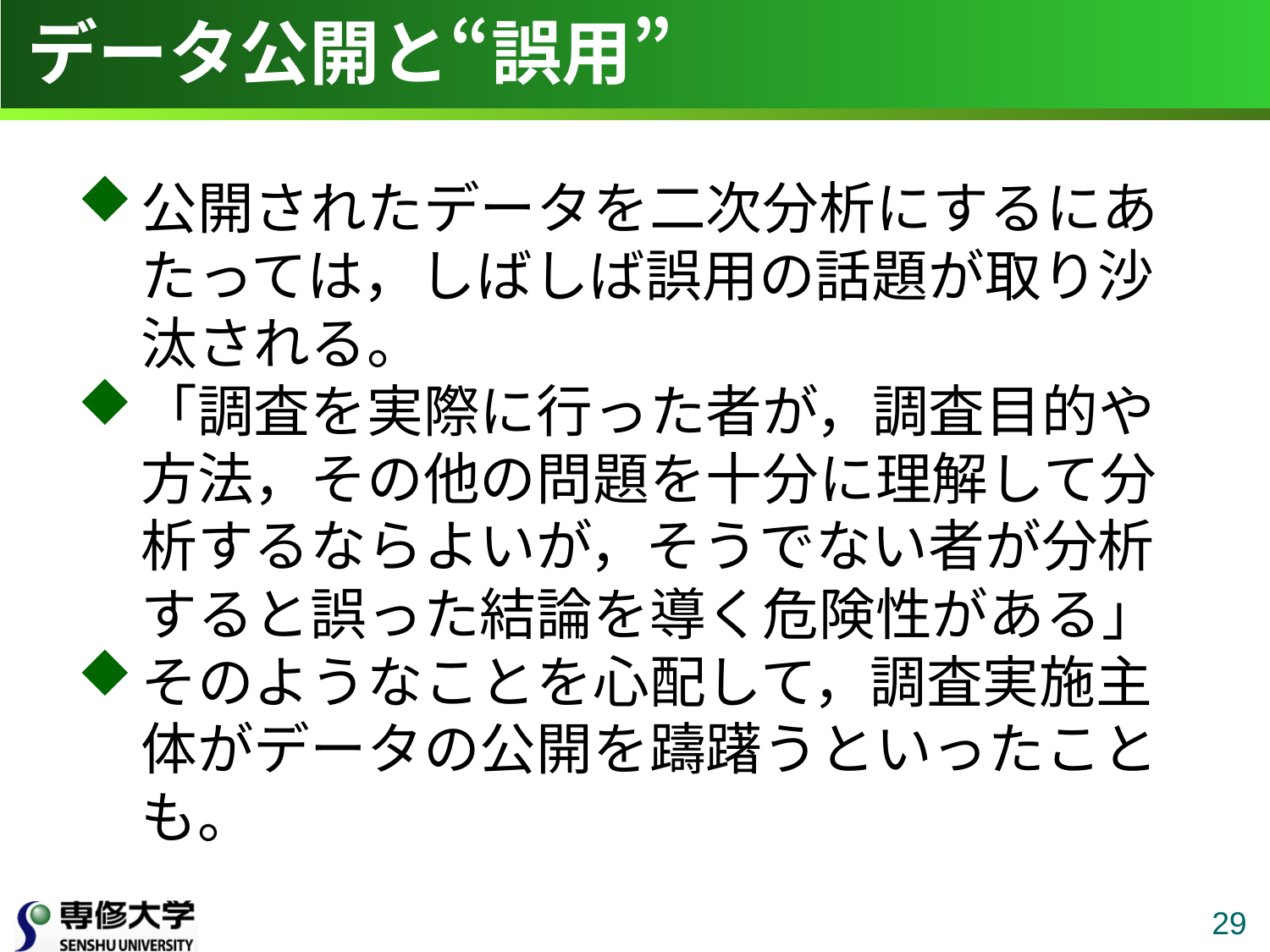

# データ公開と“誤用”
公開されたデータを二次分析にするにあたっては，しばしば誤用の話題が取り沙汰される。
「調査を実際に行った者が，調査目的や方法，その他の問題を十分に理解して分析するならよいが，そうでない者が分析すると誤った結論を導く危険性がある」
そのようなことを心配して，調査実施主体がデータの公開を躊躇うといったことも。
29